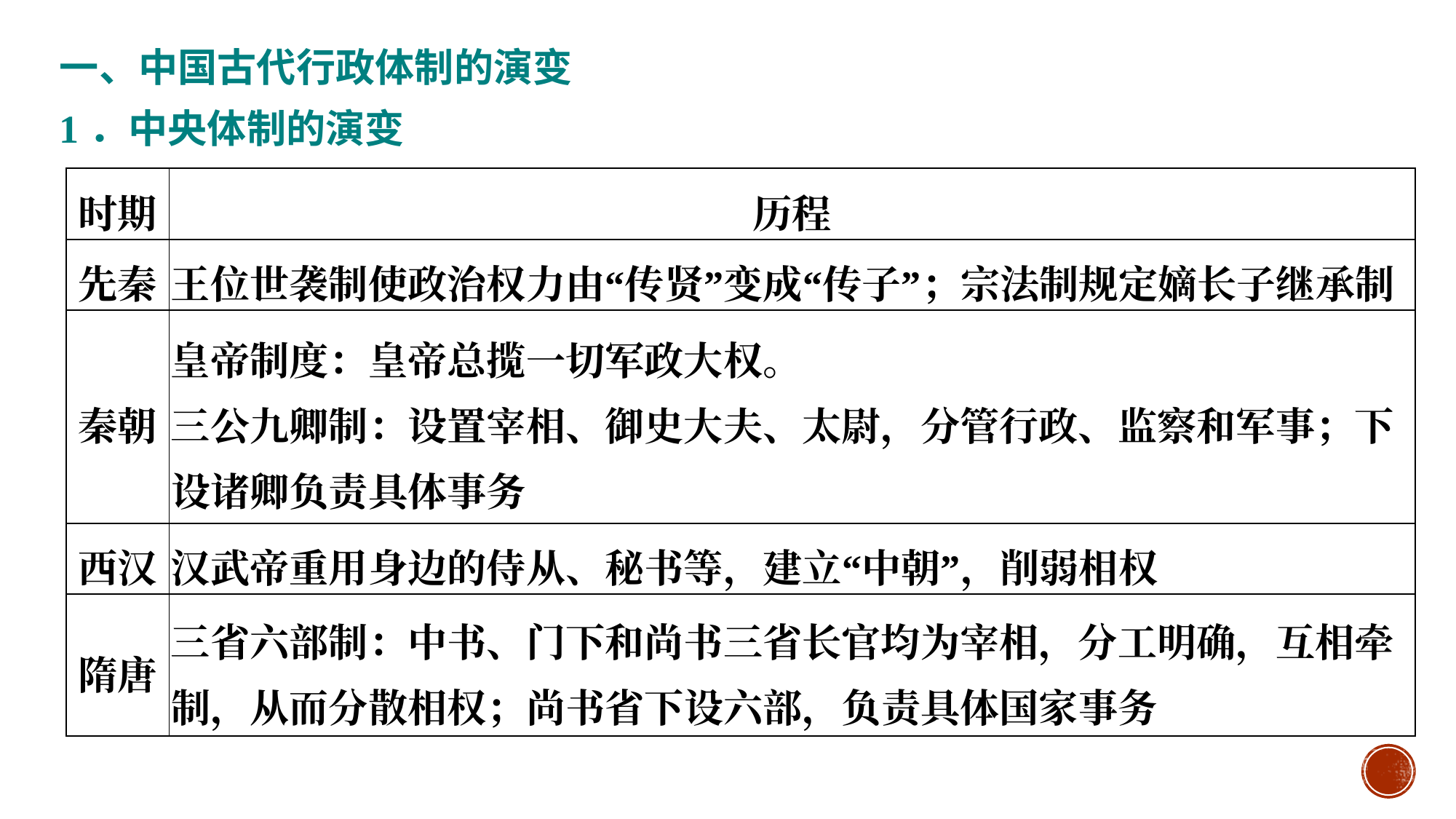

一、中国古代行政体制的演变
1．中央体制的演变
#
| 时期 | 历程 |
| --- | --- |
| 先秦 | 王位世袭制使政治权力由“传贤”变成“传子”；宗法制规定嫡长子继承制 |
| 秦朝 | 皇帝制度：皇帝总揽一切军政大权。 三公九卿制：设置宰相、御史大夫、太尉，分管行政、监察和军事；下设诸卿负责具体事务 |
| 西汉 | 汉武帝重用身边的侍从、秘书等，建立“中朝”，削弱相权 |
| 隋唐 | 三省六部制：中书、门下和尚书三省长官均为宰相，分工明确，互相牵制，从而分散相权；尚书省下设六部，负责具体国家事务 |